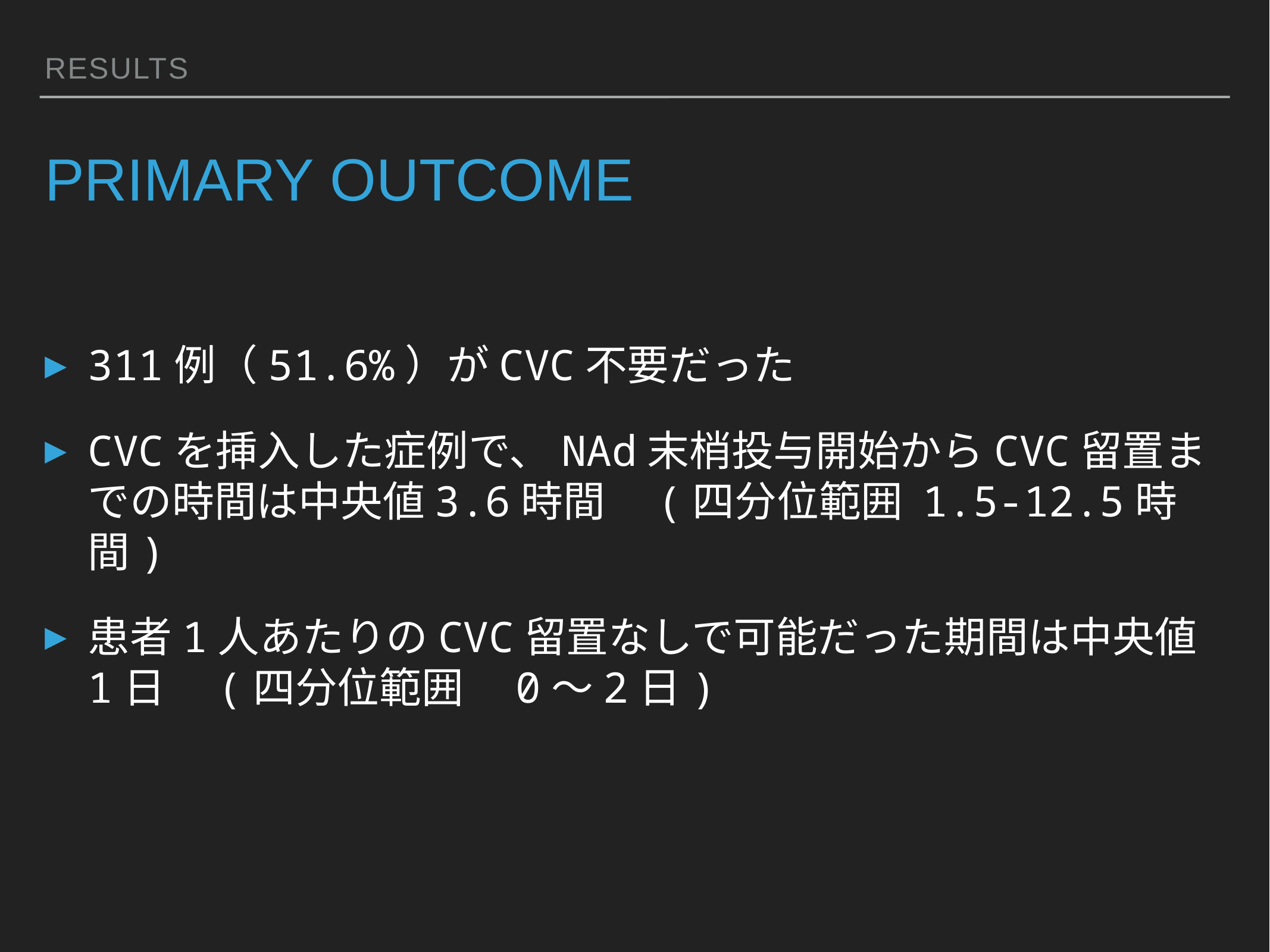

results
# Primary outcome
311例（51.6%）がCVC不要だった
CVCを挿入した症例で、NAd末梢投与開始からCVC留置までの時間は中央値3.6時間　(四分位範囲 1.5-12.5時間)
患者1人あたりのCVC留置なしで可能だった期間は中央値1日　(四分位範囲　0〜2日)